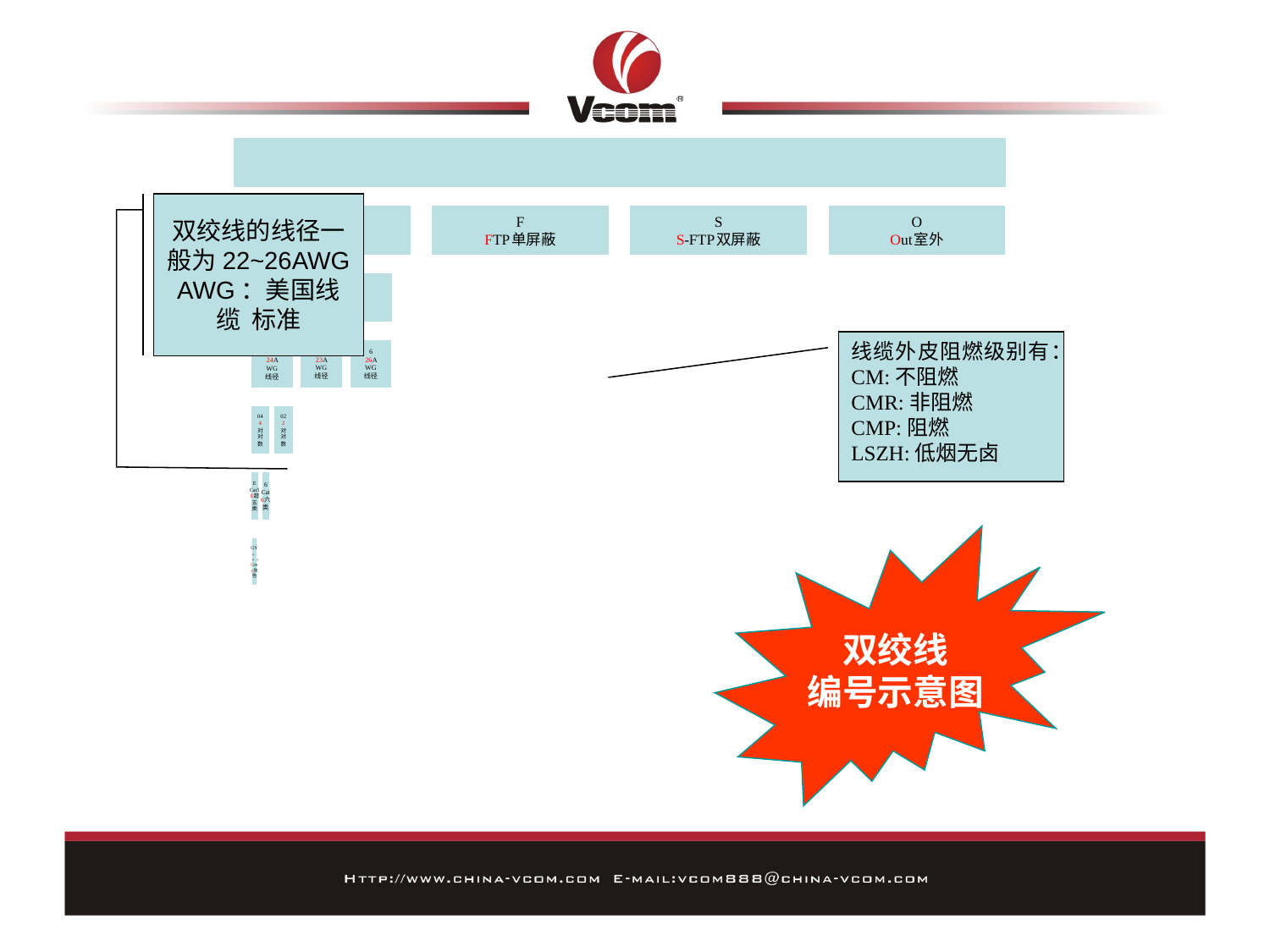

T
U
UTP非屏蔽
M
CM阻燃级别
4
24AWG线径
04
4对对数
E
GY。。。
Grey灰色
6
02
2对对数
3
23AWG线径
6
26AWG线径
F
FTP单屏蔽
S
S-FTP双屏蔽
O
Out室外
双绞线的线径一般为22~26AWG
AWG：美国线缆  标准
线缆外皮阻燃级别有：
CM:不阻燃
CMR:非阻燃
CMP:阻燃
LSZH:低烟无卤
双绞线
编号示意图